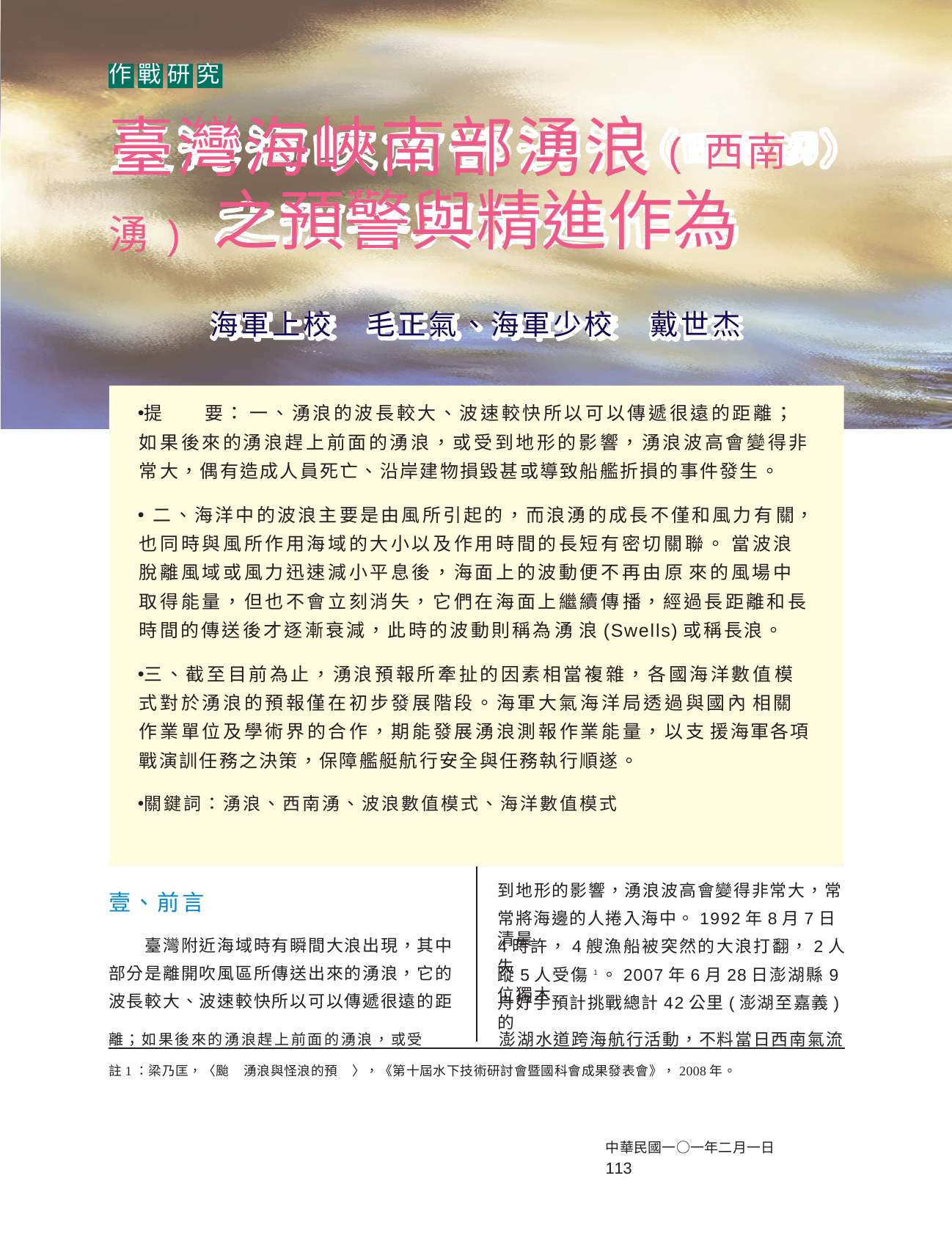

作 戰 研 究

臺灣海峽南部湧浪(西南湧)之預警與精進作為
# 臺灣海峽南部湧浪(西南湧)

之預警與精進作為

海軍上校
毛正氣、海軍少校	戴世杰

提	要： 一、湧浪的波長較大、波速較快所以可以傳遞很遠的距離；如果後來的湧浪趕上前面的湧浪，或受到地形的影響，湧浪波高會變得非常大，偶有造成人員死亡、沿岸建物損毀甚或導致船艦折損的事件發生。
 二、海洋中的波浪主要是由風所引起的，而浪湧的成長不僅和風力有關，也同時與風所作用海域的大小以及作用時間的長短有密切關聯。 當波浪脫離風域或風力迅速減小平息後，海面上的波動便不再由原 來的風場中取得能量，但也不會立刻消失，它們在海面上繼續傳播，經過長距離和長時間的傳送後才逐漸衰減，此時的波動則稱為湧 浪(Swells)或稱長浪。
三、截至目前為止，湧浪預報所牽扯的因素相當複雜，各國海洋數值模 式對於湧浪的預報僅在初步發展階段。海軍大氣海洋局透過與國內 相關作業單位及學術界的合作，期能發展湧浪測報作業能量，以支 援海軍各項戰演訓任務之決策，保障艦艇航行安全與任務執行順遂。
關鍵詞：湧浪、西南湧、波浪數值模式、海洋數值模式
到地形的影響，湧浪波高會變得非常大，常
壹、前言
常將海邊的人捲入海中。1992年8月7日清晨
臺灣附近海域時有瞬間大浪出現，其中
4時許，4艘漁船被突然的大浪打翻，2人失
部分是離開吹風區所傳送出來的湧浪，它的
蹤5人受傷1。2007年6月28日澎湖縣9位獨木
波長較大、波速較快所以可以傳遞很遠的距
舟好手預計挑戰總計42公里(澎湖至嘉義)的
離；如果後來的湧浪趕上前面的湧浪，或受	澎湖水道跨海航行活動，不料當日西南氣流

註1：梁乃匡，〈颱    湧浪與怪浪的預    〉，《第十屆水下技術研討會暨國科會成果發表會》，2008年。

中華民國一○一年二月一日	113